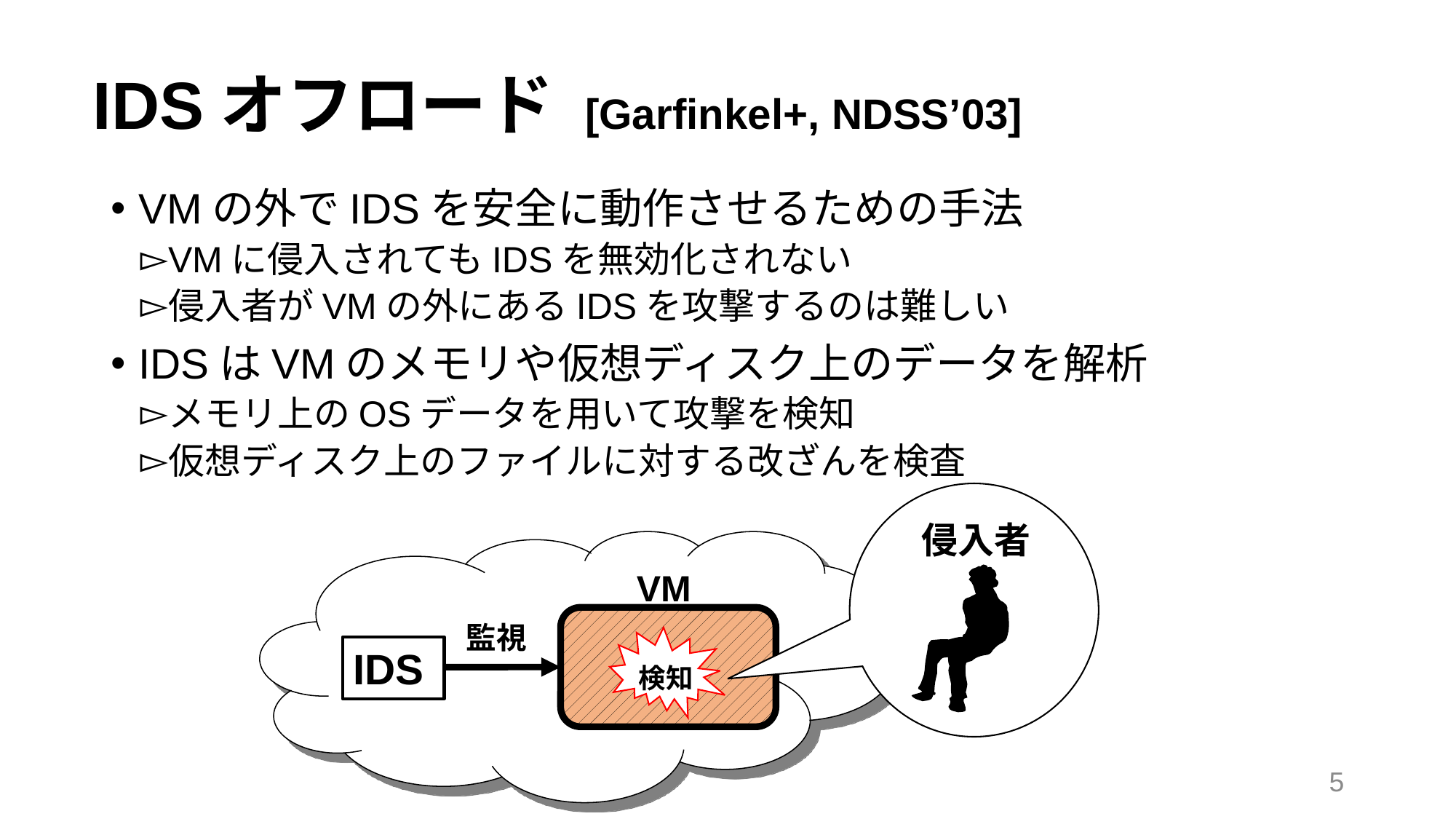

# IDSオフロード [Garfinkel+, NDSS’03]
VMの外でIDSを安全に動作させるための手法
VMに侵入されてもIDSを無効化されない
侵入者がVMの外にあるIDSを攻撃するのは難しい
IDSはVMのメモリや仮想ディスク上のデータを解析
メモリ上のOSデータを用いて攻撃を検知
仮想ディスク上のファイルに対する改ざんを検査

侵入者

VM

監視

IDS
検知
5